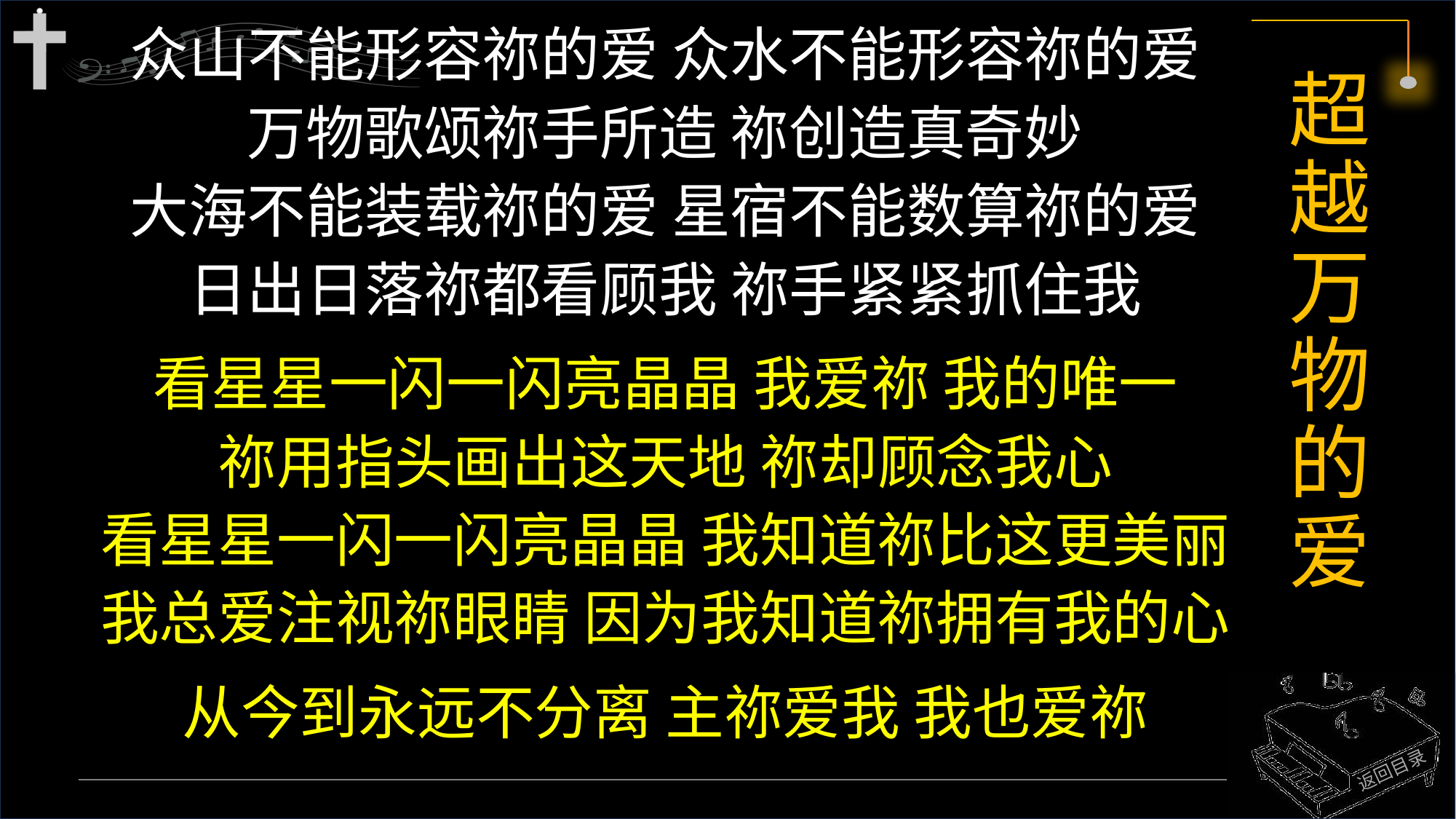

众山不能形容祢的爱 众水不能形容祢的爱
万物歌颂祢手所造 祢创造真奇妙
大海不能装载祢的爱 星宿不能数算祢的爱
日出日落祢都看顾我 祢手紧紧抓住我

看星星一闪一闪亮晶晶 我爱祢 我的唯一
祢用指头画出这天地 祢却顾念我心
看星星一闪一闪亮晶晶 我知道祢比这更美丽
我总爱注视祢眼睛 因为我知道祢拥有我的心

从今到永远不分离 主祢爱我 我也爱祢
# 超越万物的爱